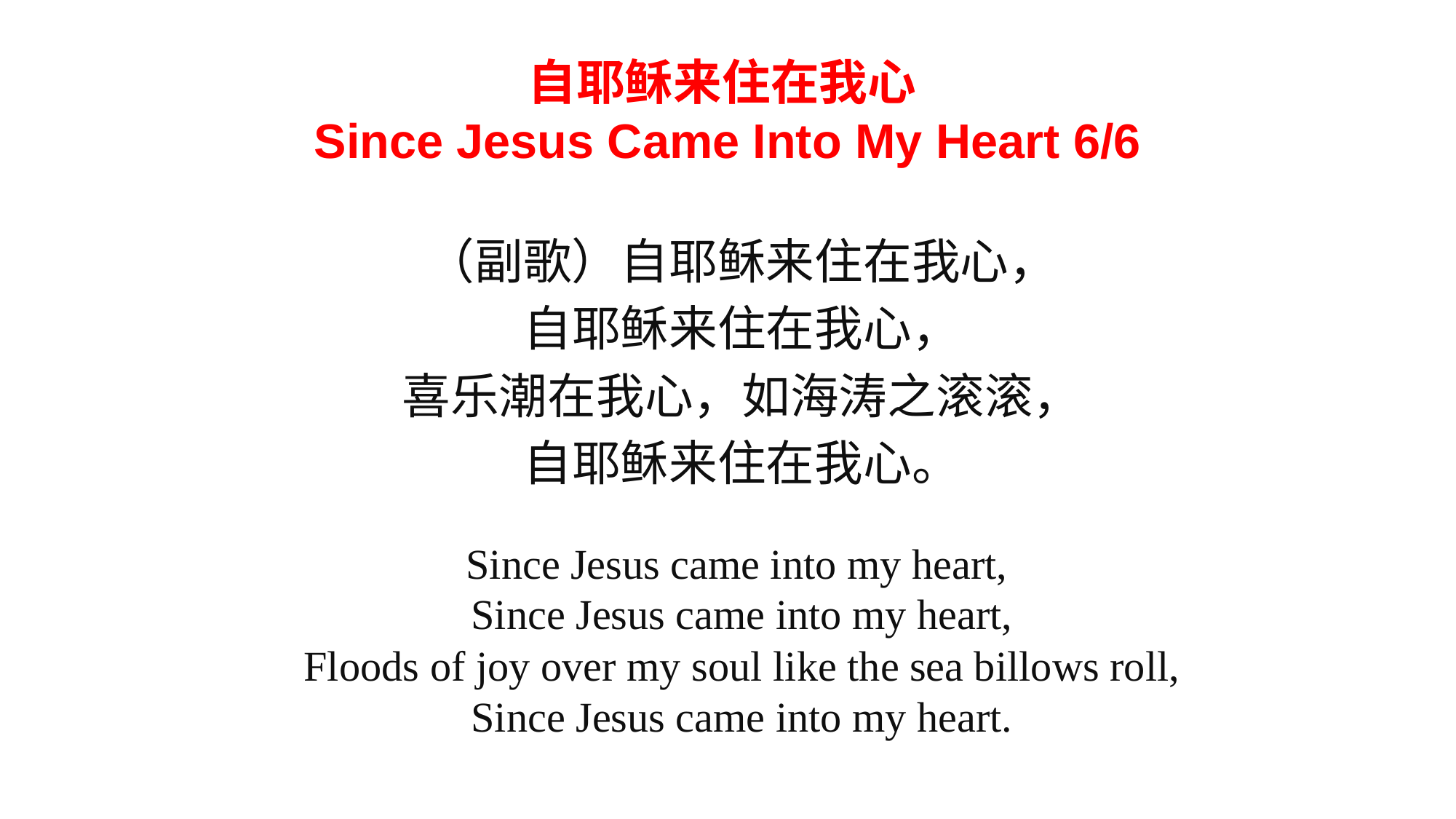

自耶稣来住在我心
Since Jesus Came Into My Heart 6/6
（副歌）自耶稣来住在我心，
自耶稣来住在我心，
喜乐潮在我心，如海涛之滚滚，
自耶稣来住在我心。

Since Jesus came into my heart,
Since Jesus came into my heart,
Floods of joy over my soul like the sea billows roll,
Since Jesus came into my heart.